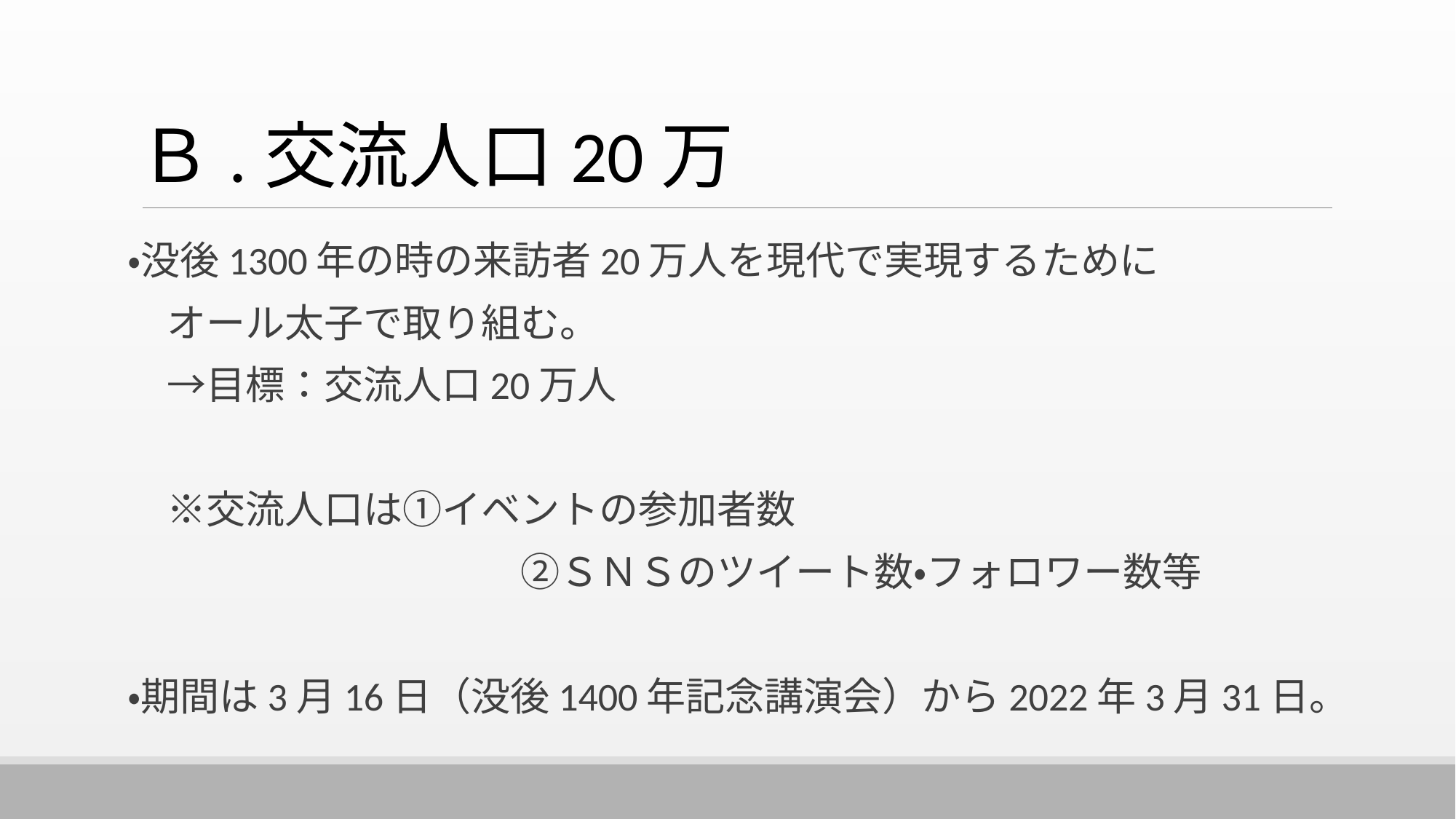

# Ｂ.交流人口20万

・没後1300年の時の来訪者20万人を現代で実現するために
　オール太子で取り組む。
　→目標：交流人口20万人

　※交流人口は①イベントの参加者数
　　　　　　　　　　②ＳＮＳのツイート数・フォロワー数等

・期間は3月16日（没後1400年記念講演会）から2022年3月31日。